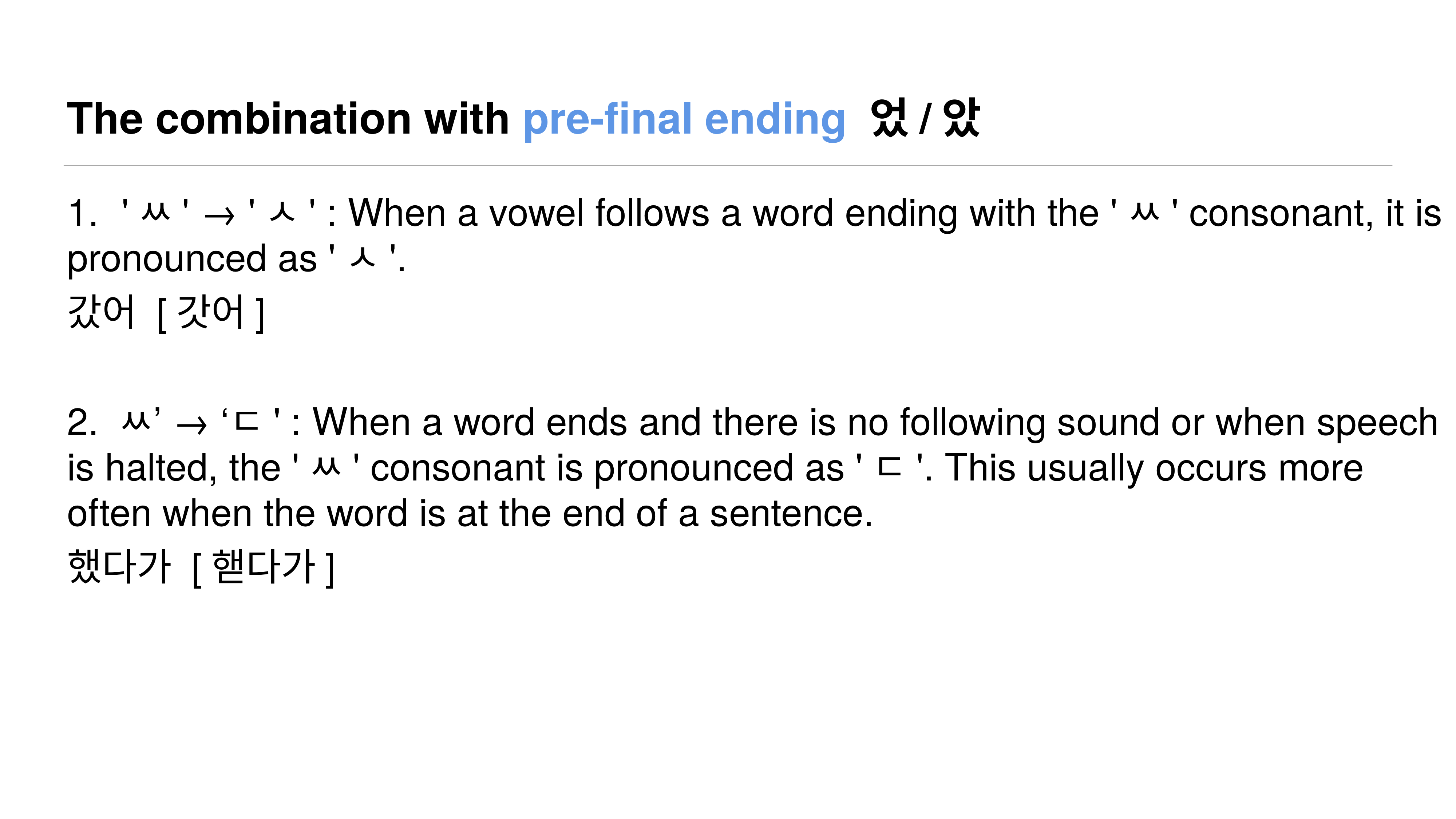

# The combination with pre-final ending 었/았
1. 	'ㅆ' → 'ㅅ' : When a vowel follows a word ending with the 'ㅆ' consonant, it is pronounced as 'ㅅ'.
갔어 [갓어]

2. ㅆ’ → ‘ㄷ' : When a word ends and there is no following sound or when speech is halted, the 'ㅆ' consonant is pronounced as 'ㄷ'. This usually occurs more often when the word is at the end of a sentence.
했다가 [핻다가]